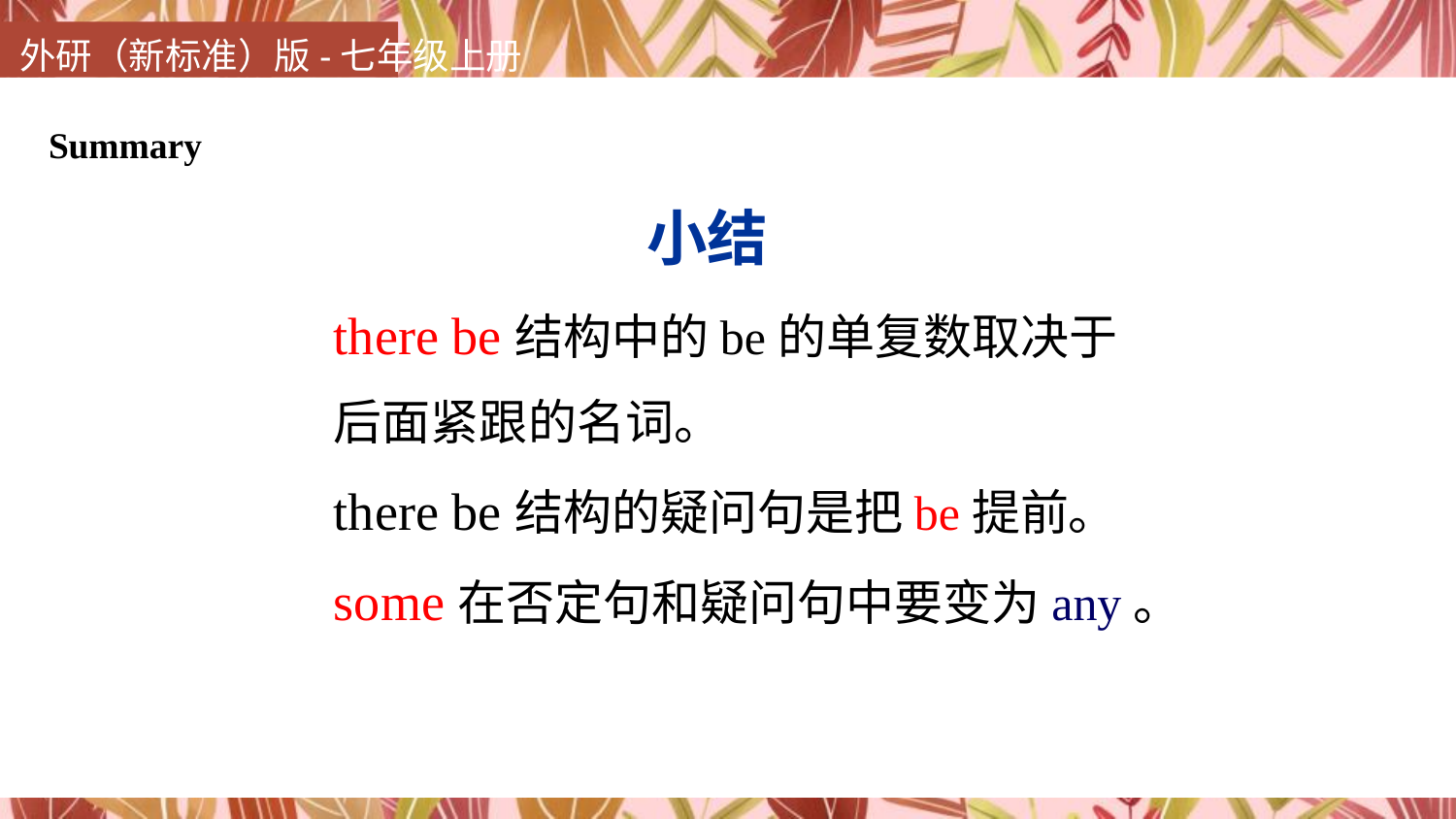

Summary
小结
there be结构中的be的单复数取决于
后面紧跟的名词。
there be结构的疑问句是把be提前。
some在否定句和疑问句中要变为any。